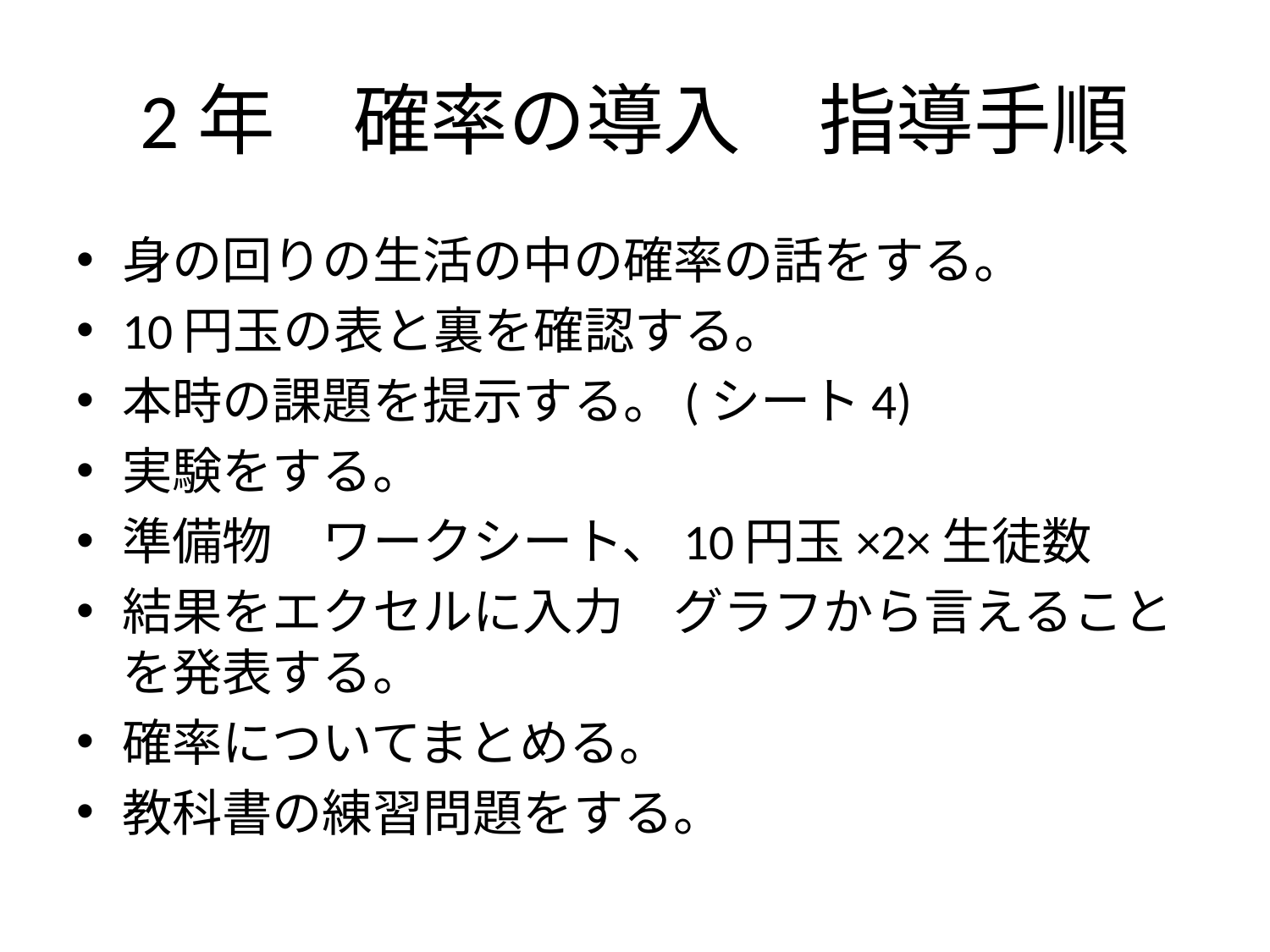

# 2年　確率の導入　指導手順
身の回りの生活の中の確率の話をする。
10円玉の表と裏を確認する。
本時の課題を提示する。(シート4)
実験をする。
準備物　ワークシート、10円玉×2×生徒数
結果をエクセルに入力　グラフから言えることを発表する。
確率についてまとめる。
教科書の練習問題をする。